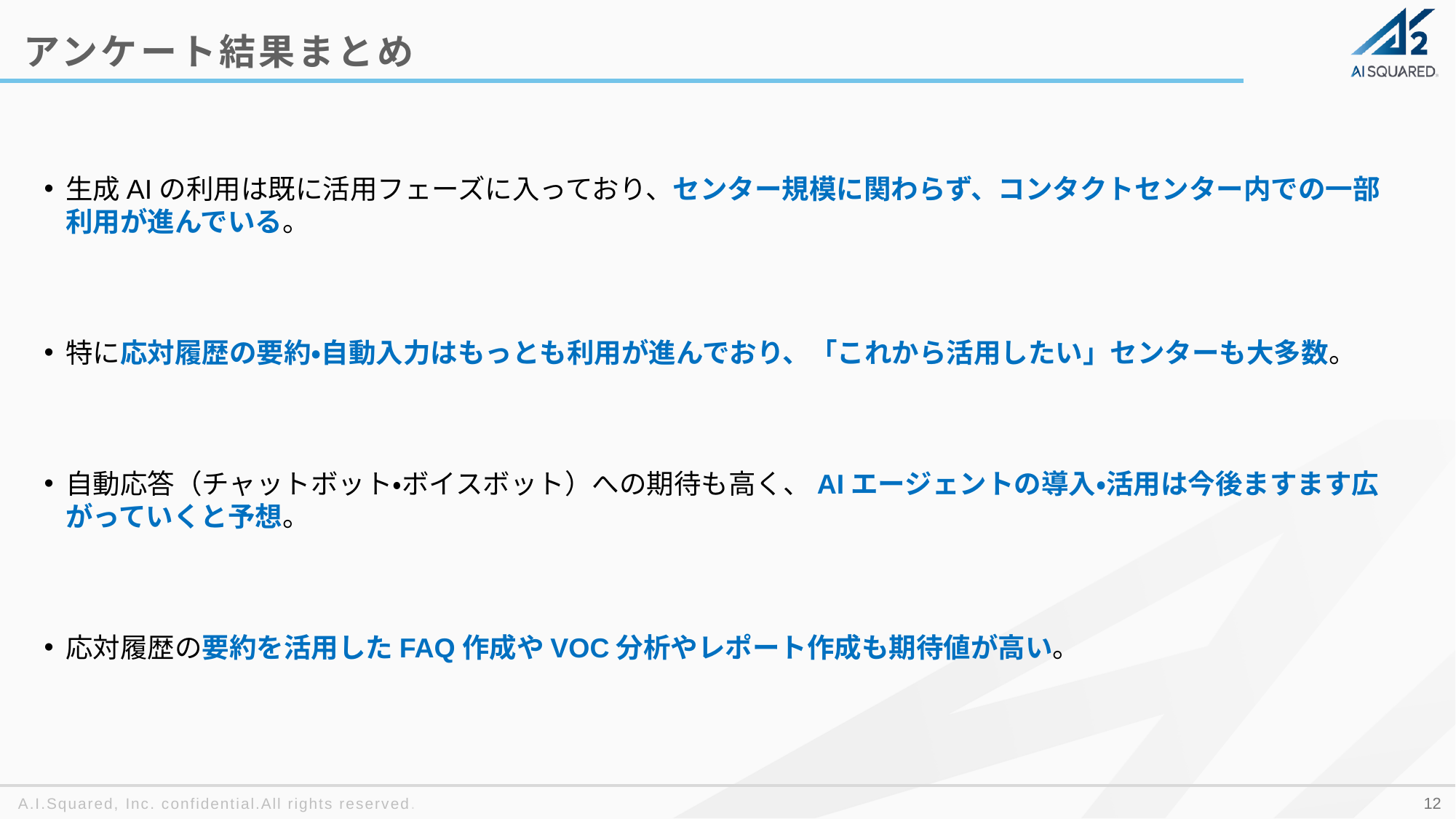

アンケート結果まとめ
生成AIの利用は既に活用フェーズに入っており、センター規模に関わらず、コンタクトセンター内での一部利用が進んでいる。

特に応対履歴の要約・自動入力はもっとも利用が進んでおり、「これから活用したい」センターも大多数。

自動応答（チャットボット・ボイスボット）への期待も高く、AIエージェントの導入・活用は今後ますます広がっていくと予想。

応対履歴の要約を活用したFAQ作成やVOC分析やレポート作成も期待値が高い。